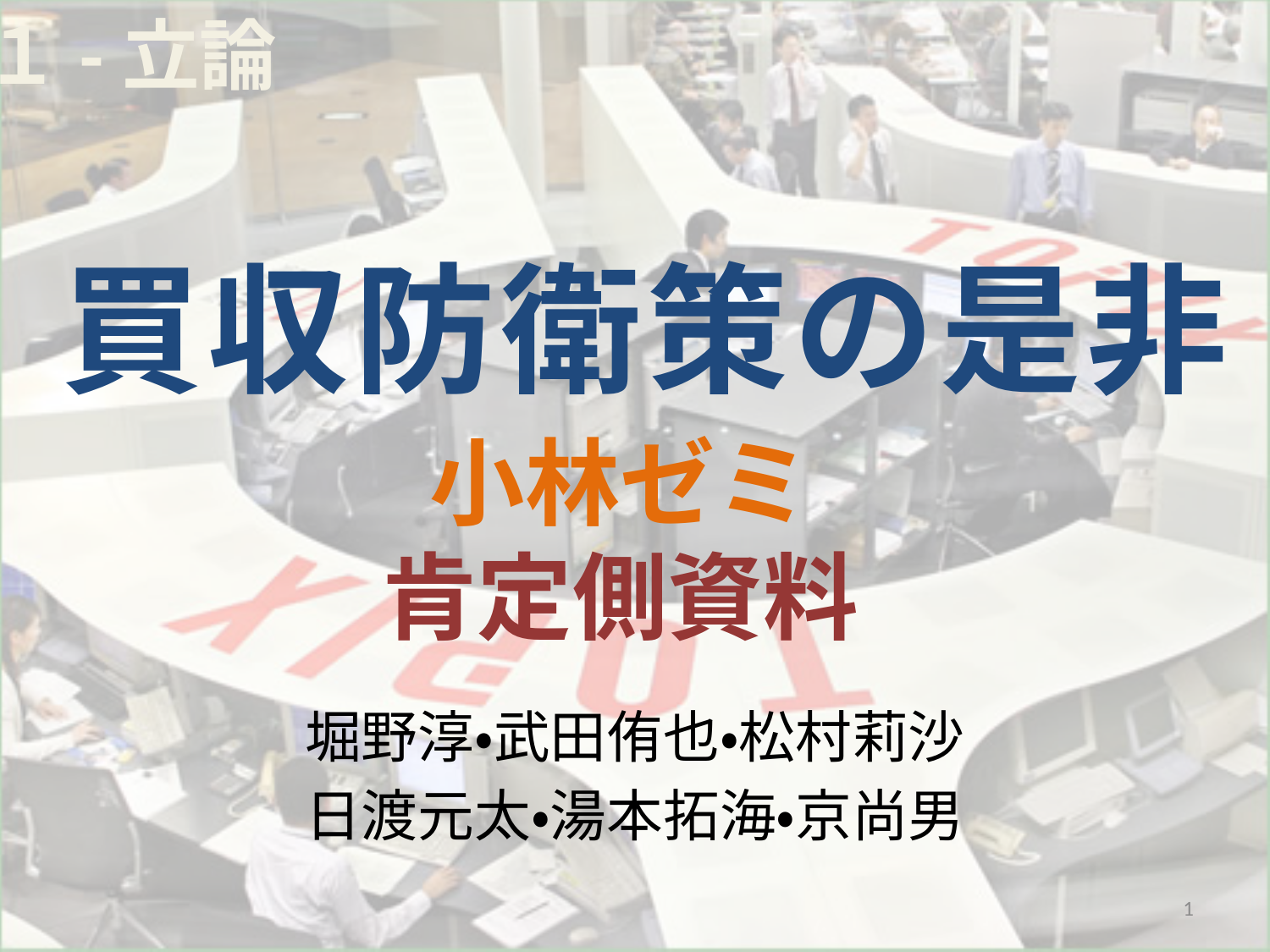

１-立論
# 買収防衛策の是非
小林ゼミ
肯定側資料

堀野淳・武田侑也・松村莉沙
日渡元太・湯本拓海・京尚男
1